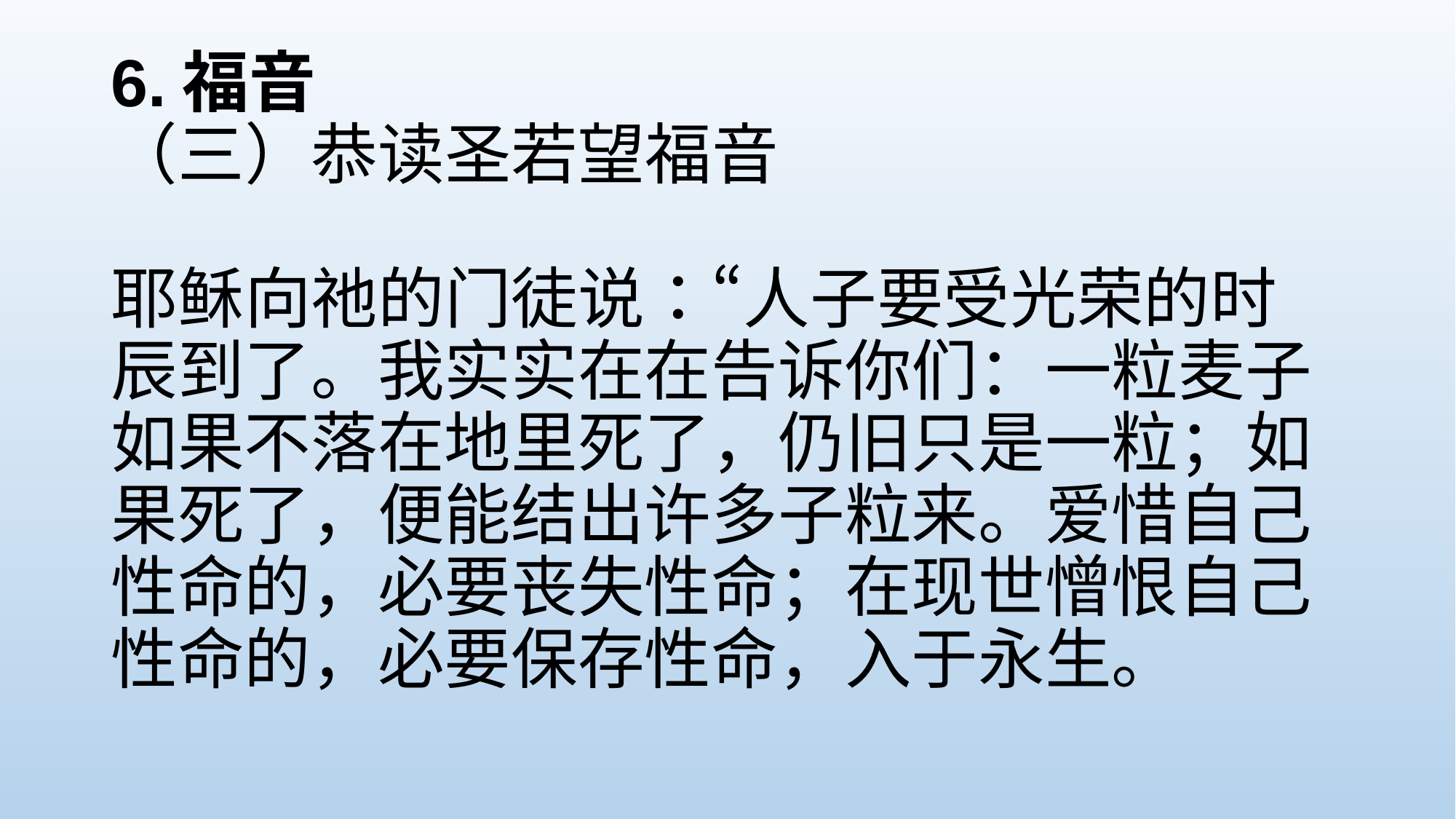

# 6.福音 （三）恭读圣若望福音 耶稣向祂的门徒说：“人子要受光荣的时辰到了。我实实在在告诉你们：一粒麦子如果不落在地里死了，仍旧只是一粒；如果死了，便能结出许多子粒来。爱惜自己性命的，必要丧失性命；在现世憎恨自己性命的，必要保存性命，入于永生。